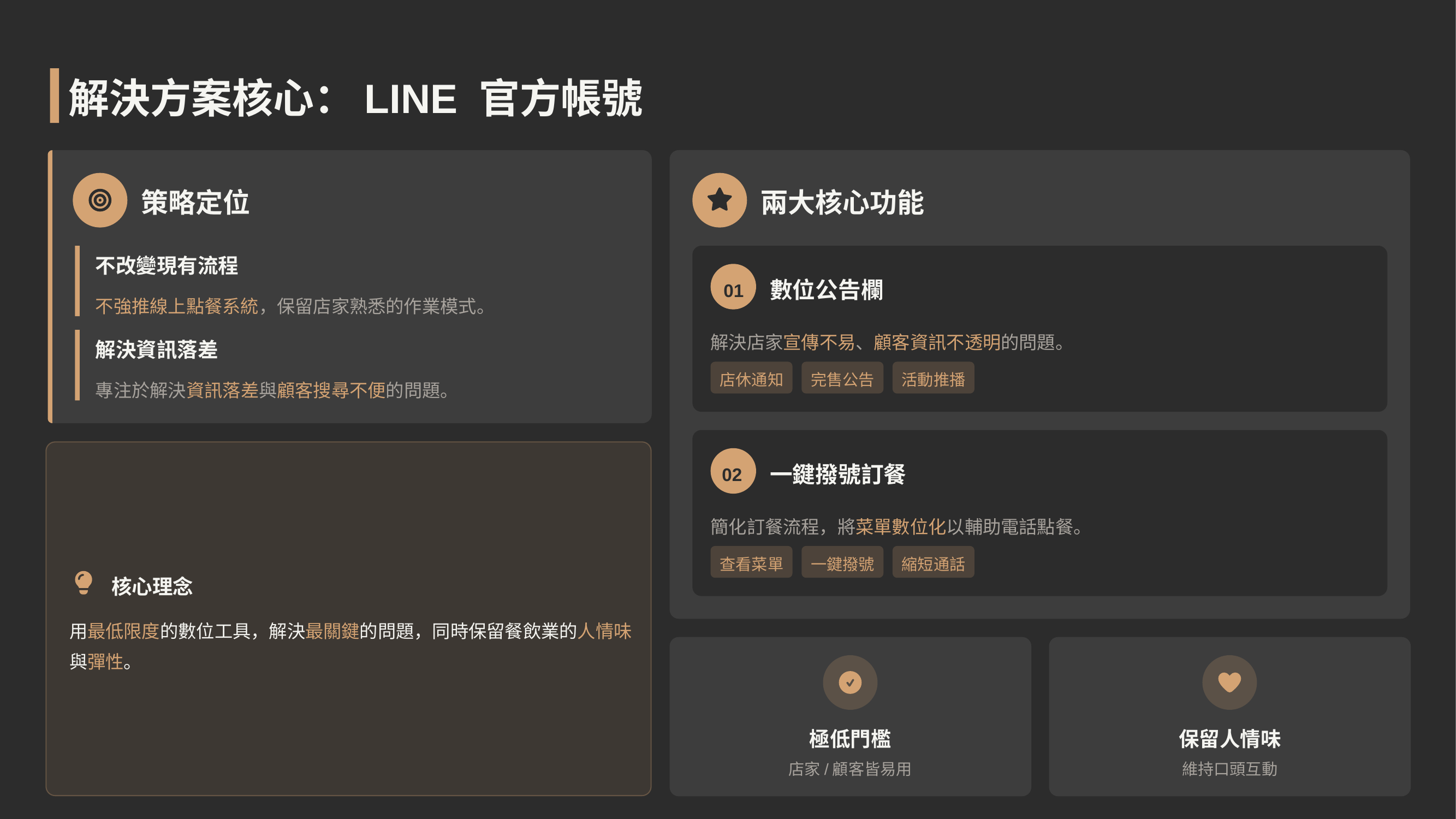

解決方案核心：LINE 官方帳號

策略定位
兩大核心功能

不改變現有流程

數位公告欄
01
不強推線上點餐系統，保留店家熟悉的作業模式。
解決店家宣傳不易、顧客資訊不透明的問題。

解決資訊落差

店休通知

完售公告

活動推播
專注於解決資訊落差與顧客搜尋不便的問題。

一鍵撥號訂餐
02
簡化訂餐流程，將菜單數位化以輔助電話點餐。

查看菜單

一鍵撥號

縮短通話
核心理念

用最低限度的數位工具，解決最關鍵的問題，同時保留餐飲業的人情味與彈性。

極低門檻
保留人情味
店家/顧客皆易用
維持口頭互動